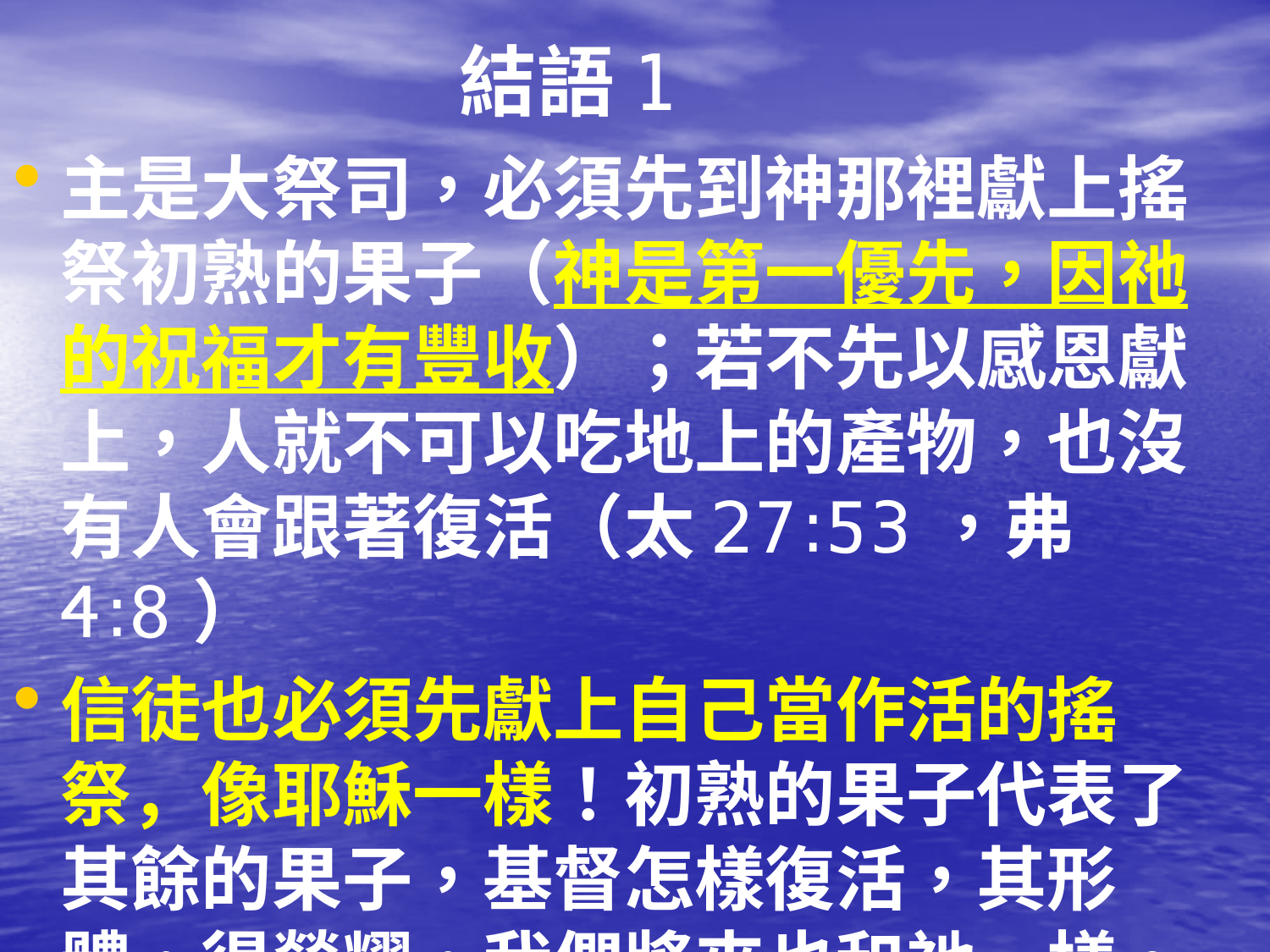

結語1
主是大祭司，必須先到神那裡獻上搖祭初熟的果子（神是第一優先，因祂的祝福才有豐收）；若不先以感恩獻上，人就不可以吃地上的產物，也沒有人會跟著復活（太27:53，弗4:8）
信徒也必須先獻上自己當作活的搖祭，像耶穌一樣！初熟的果子代表了其餘的果子，基督怎樣復活，其形體，得榮耀，我們將來也和祂一樣。